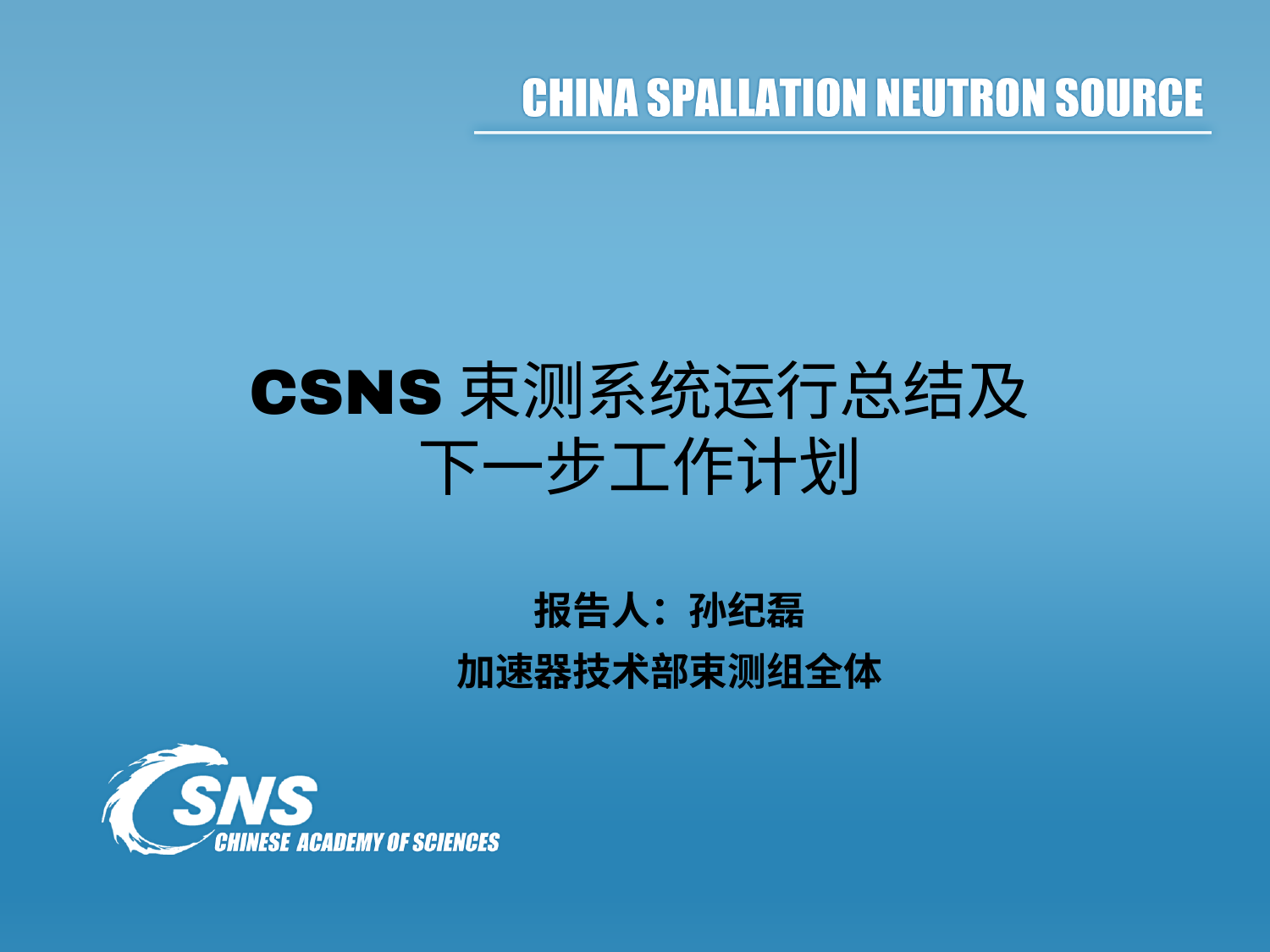

# CSNS束测系统运行总结及 下一步工作计划
报告人：孙纪磊
加速器技术部束测组全体